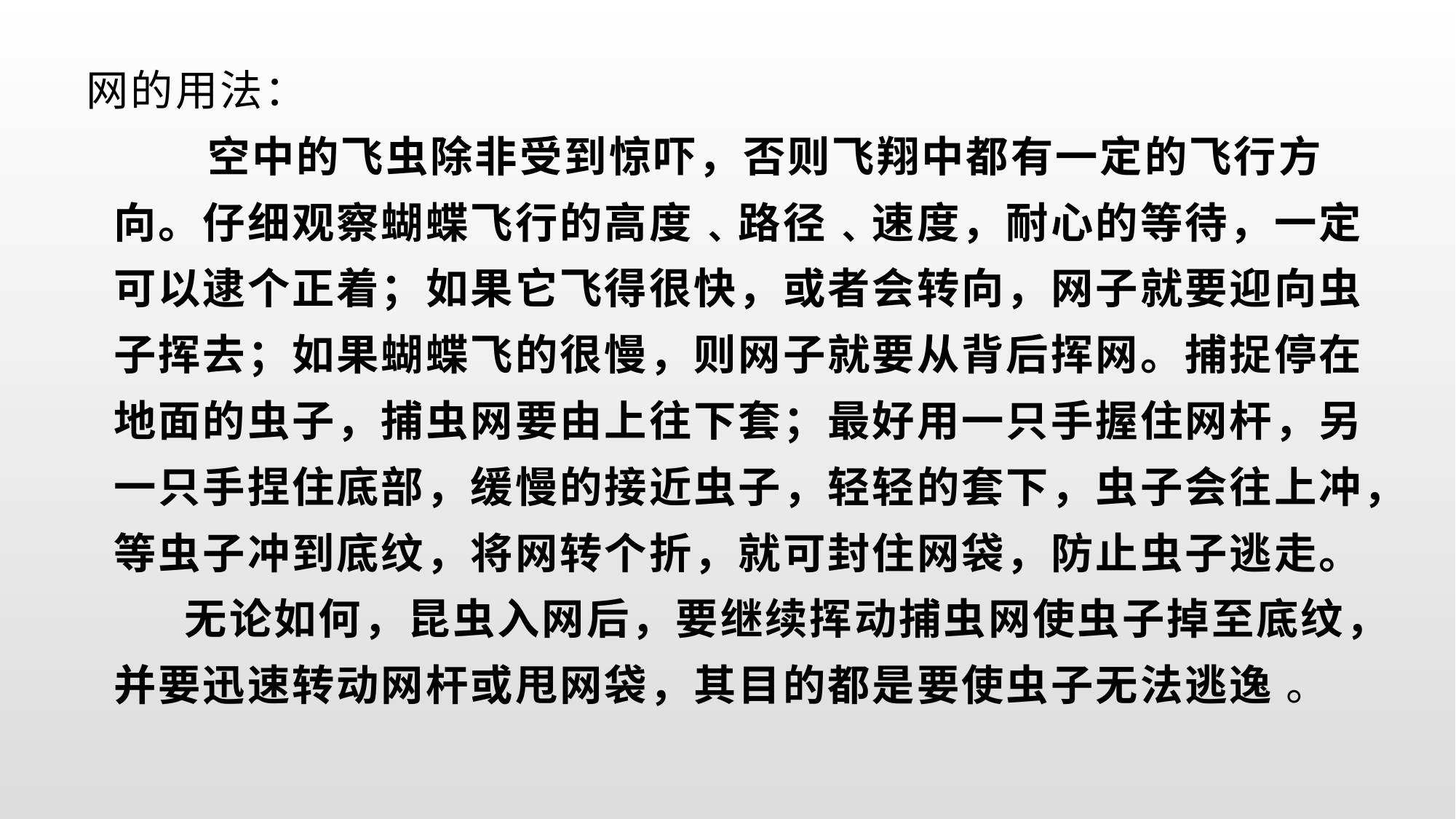

网的用法：
        空中的飞虫除非受到惊吓，否则飞翔中都有一定的飞行方向。仔细观察蝴蝶飞行的高度﹑路径﹑速度，耐心的等待，一定可以逮个正着；如果它飞得很快，或者会转向，网子就要迎向虫子挥去；如果蝴蝶飞的很慢，则网子就要从背后挥网。捕捉停在地面的虫子，捕虫网要由上往下套；最好用一只手握住网杆，另一只手捏住底部，缓慢的接近虫子，轻轻的套下，虫子会往上冲，等虫子冲到底纹，将网转个折，就可封住网袋，防止虫子逃走。
      无论如何，昆虫入网后，要继续挥动捕虫网使虫子掉至底纹，并要迅速转动网杆或甩网袋，其目的都是要使虫子无法逃逸 。